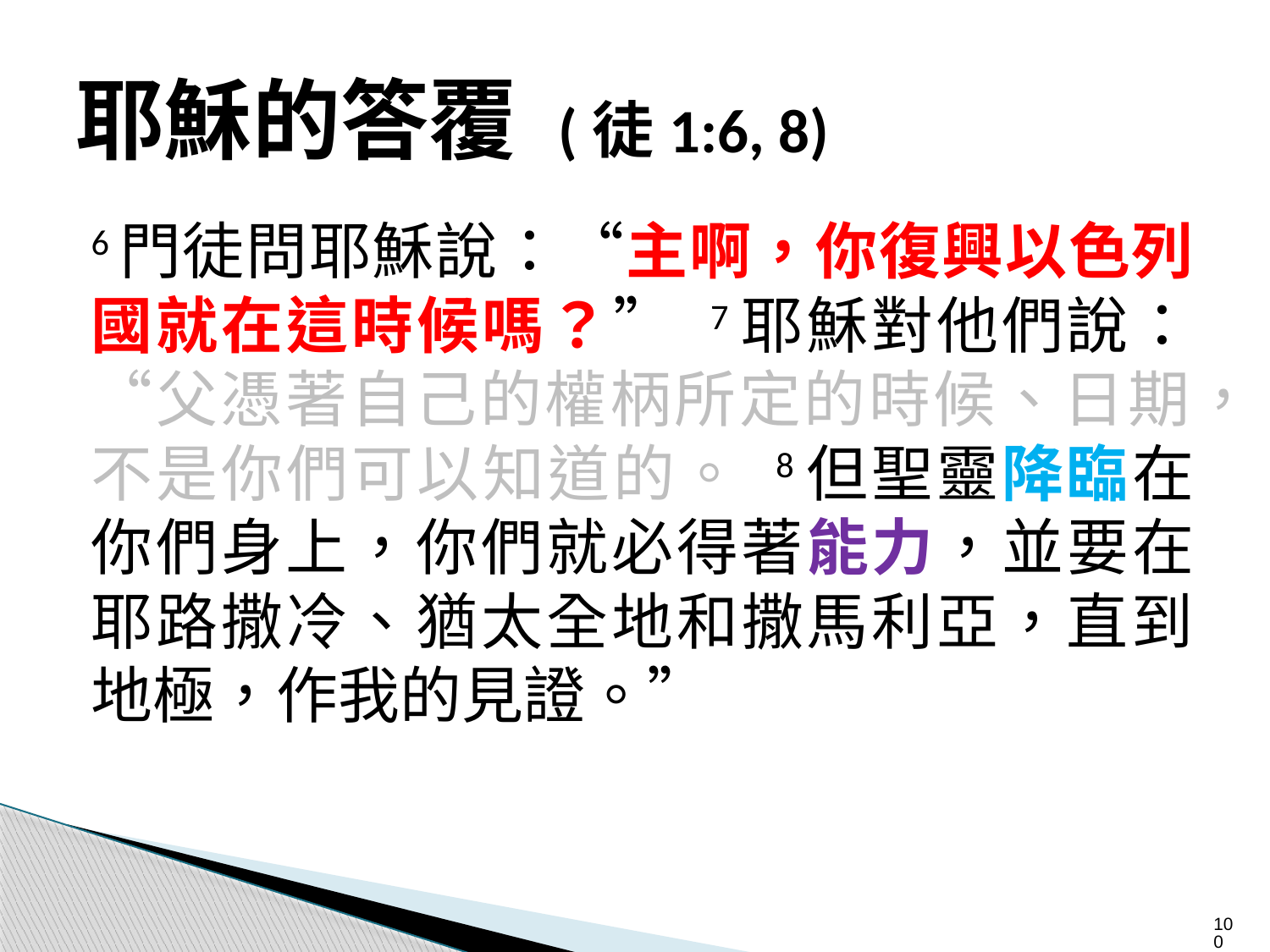

# 耶穌的答覆 (徒1:6, 8)
6門徒問耶穌說：“主啊，你復興以色列國就在這時候嗎？” 7耶穌對他們說：“父憑著自己的權柄所定的時候、日期，不是你們可以知道的。 8但聖靈降臨在你們身上，你們就必得著能力，並要在耶路撒冷、猶太全地和撒馬利亞，直到地極，作我的見證。”
100